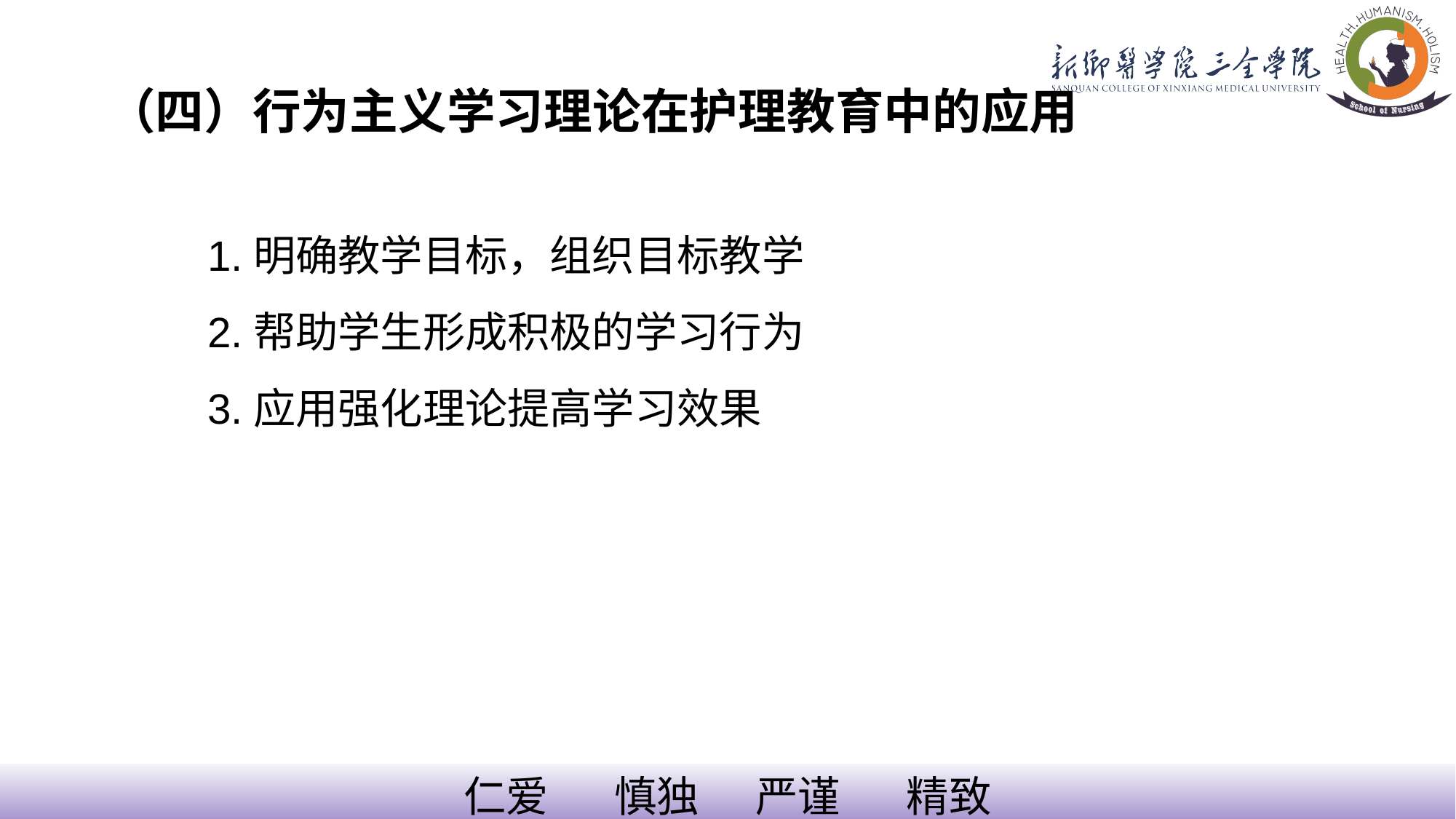

（四）行为主义学习理论在护理教育中的应用
1.明确教学目标，组织目标教学
2.帮助学生形成积极的学习行为
3.应用强化理论提高学习效果